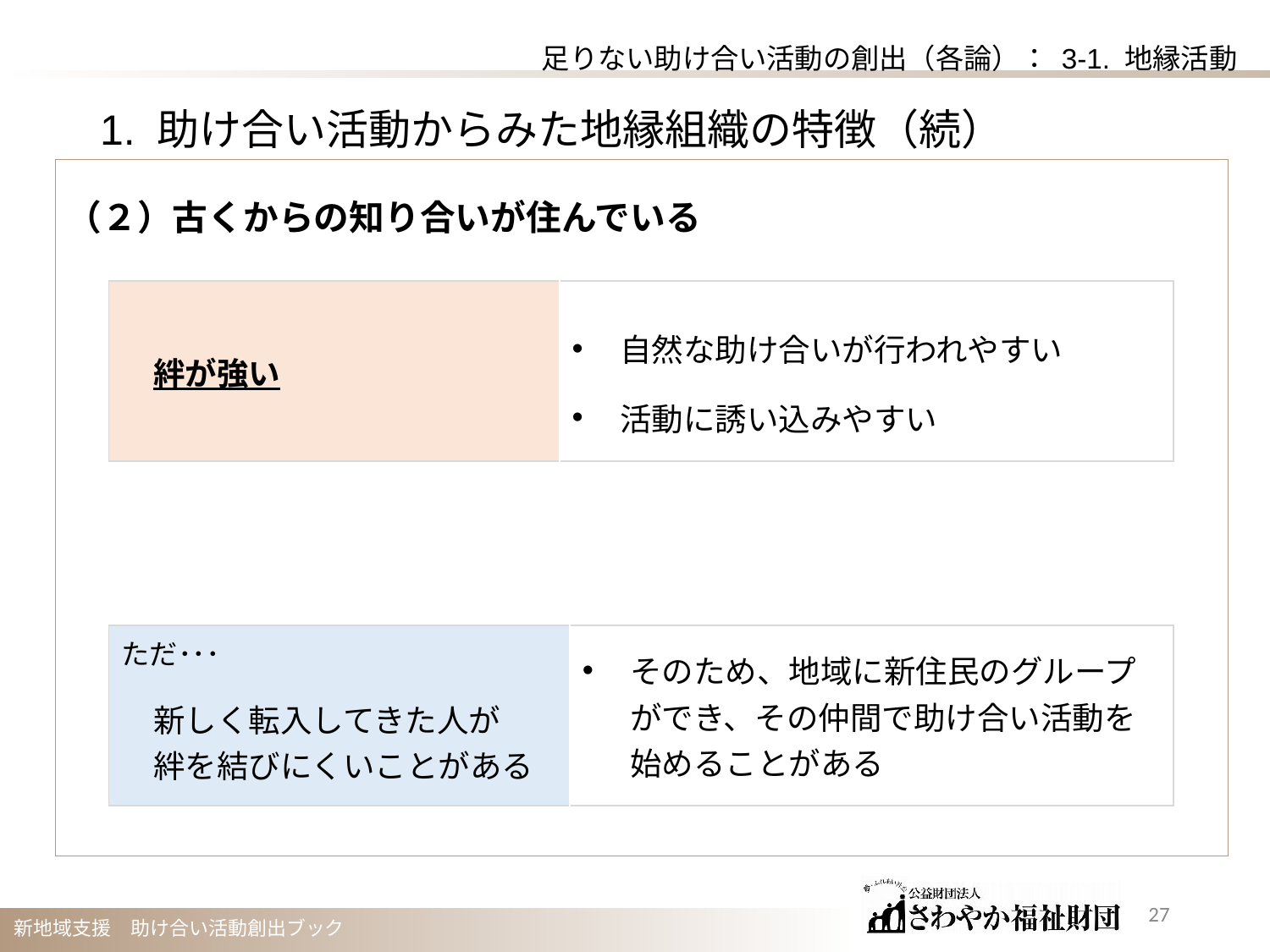

足りない助け合い活動の創出（各論）： 3-1. 地縁活動
1. 助け合い活動からみた地縁組織の特徴（続）

（２）古くからの知り合いが住んでいる
| 絆が強い | 自然な助け合いが行われやすい 活動に誘い込みやすい |
| --- | --- |
| ただ･･･ 　新しく転入してきた人が 　絆を結びにくいことがある | そのため、地域に新住民のグループができ、その仲間で助け合い活動を始めることがある |
| --- | --- |
27